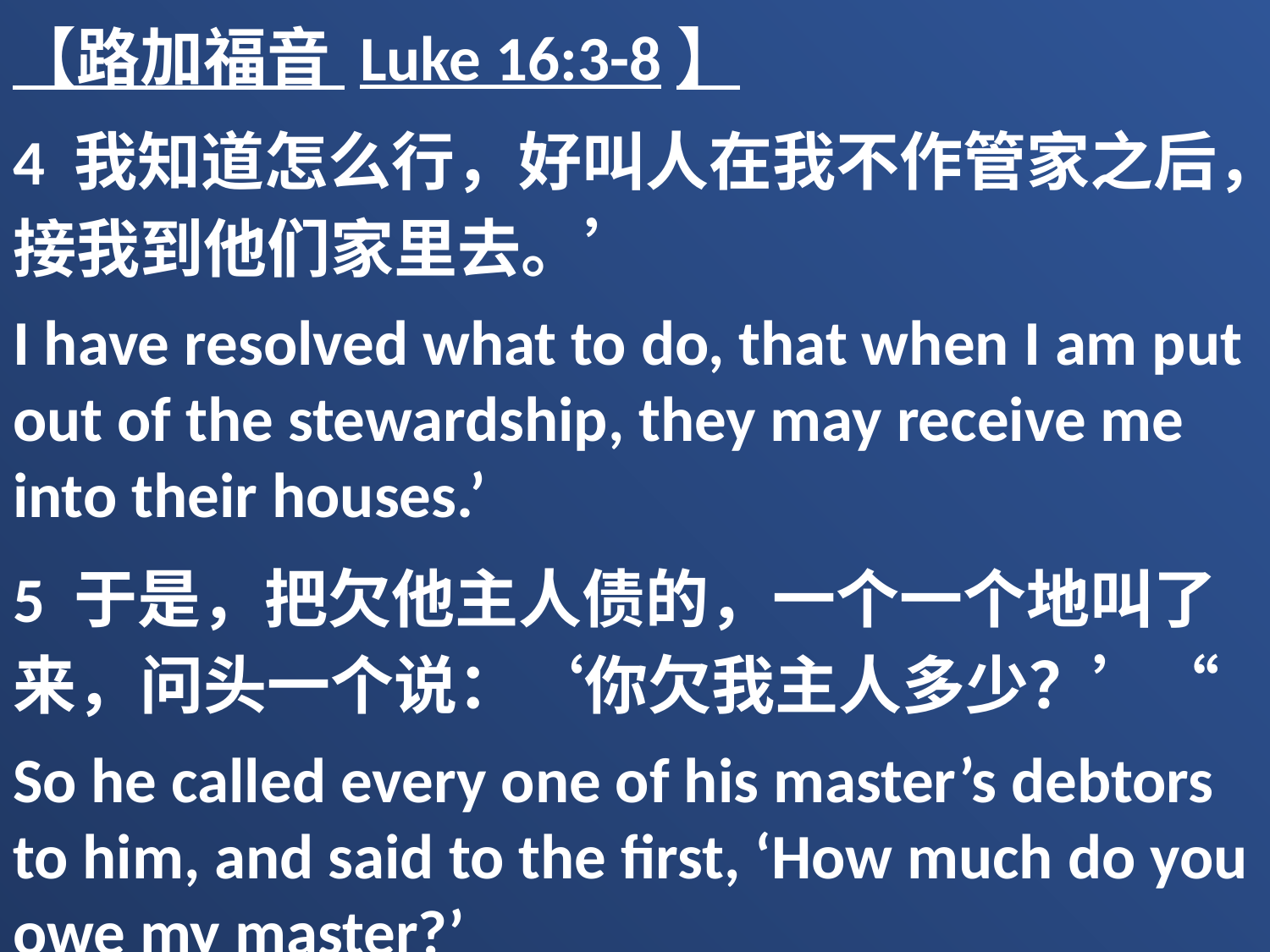

【路加福音 Luke 16:3-8】
4 我知道怎么行，好叫人在我不作管家之后，接我到他们家里去。’
I have resolved what to do, that when I am put out of the stewardship, they may receive me into their houses.’
5 于是，把欠他主人债的，一个一个地叫了来，问头一个说：‘你欠我主人多少？’“
So he called every one of his master’s debtors to him, and said to the first, ‘How much do you owe my master?’